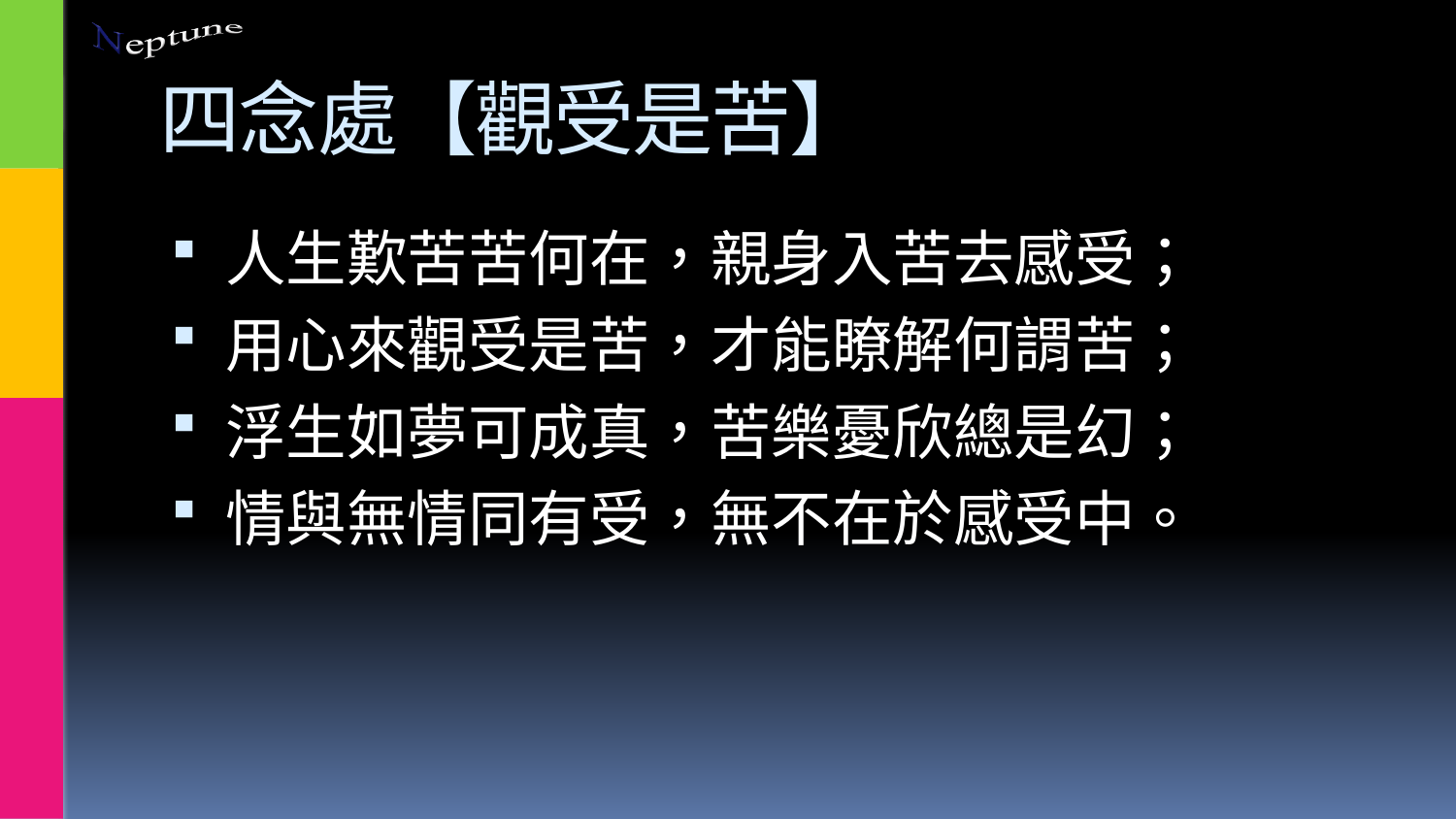

# 四念處【觀受是苦】
人生歎苦苦何在，親身入苦去感受；
用心來觀受是苦，才能瞭解何謂苦；
浮生如夢可成真，苦樂憂欣總是幻；
情與無情同有受，無不在於感受中。